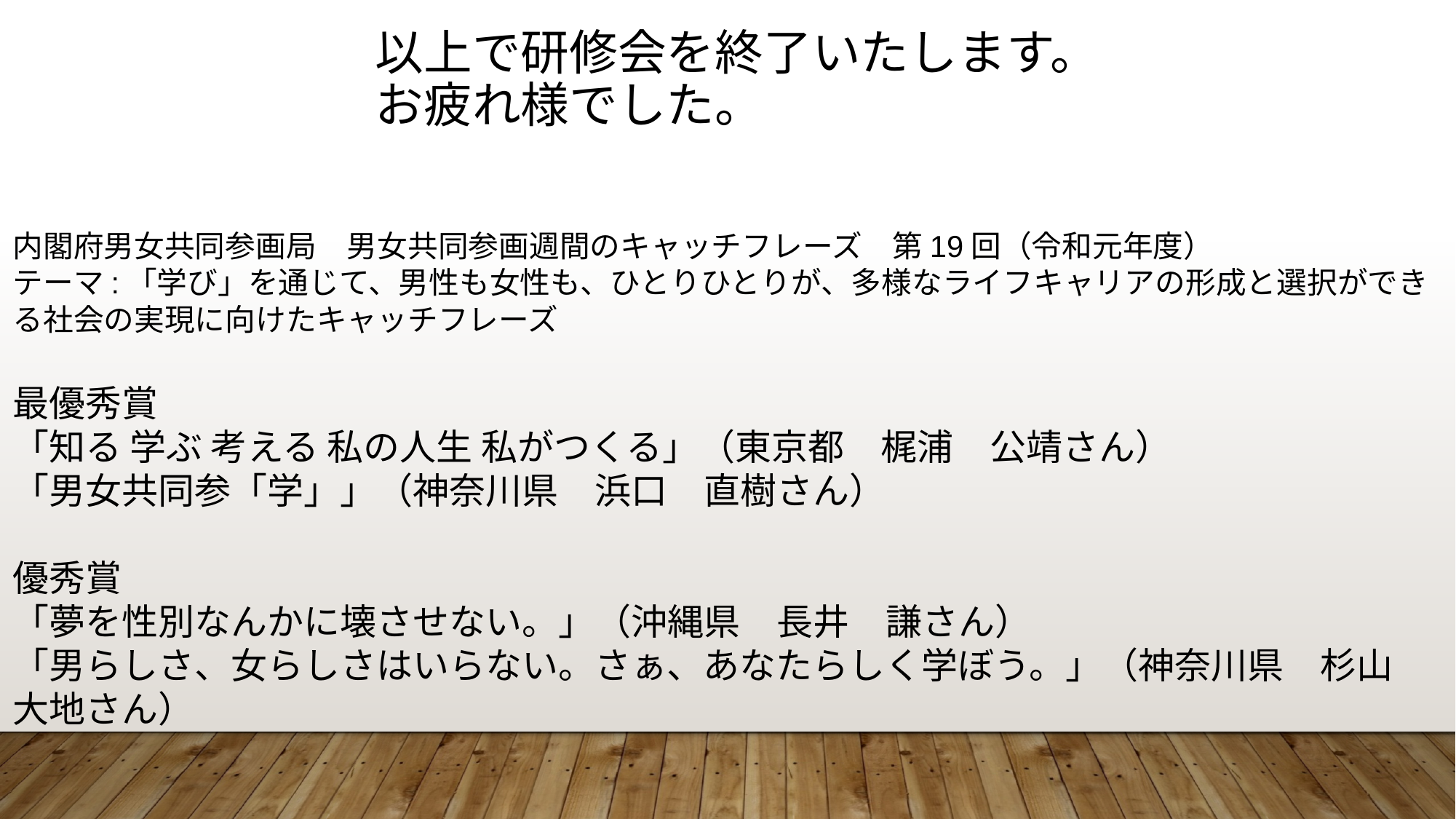

以上で研修会を終了いたします。
お疲れ様でした。

内閣府男女共同参画局　男女共同参画週間のキャッチフレーズ　第19回（令和元年度）
テーマ:「学び」を通じて、男性も女性も、ひとりひとりが、多様なライフキャリアの形成と選択ができる社会の実現に向けたキャッチフレーズ

最優秀賞
「知る 学ぶ 考える 私の人生 私がつくる」（東京都　梶浦　公靖さん）
「男女共同参「学」」（神奈川県　浜口　直樹さん）

優秀賞
「夢を性別なんかに壊させない。」（沖縄県　長井　謙さん）
「男らしさ、女らしさはいらない。さぁ、あなたらしく学ぼう。」（神奈川県　杉山　大地さん）